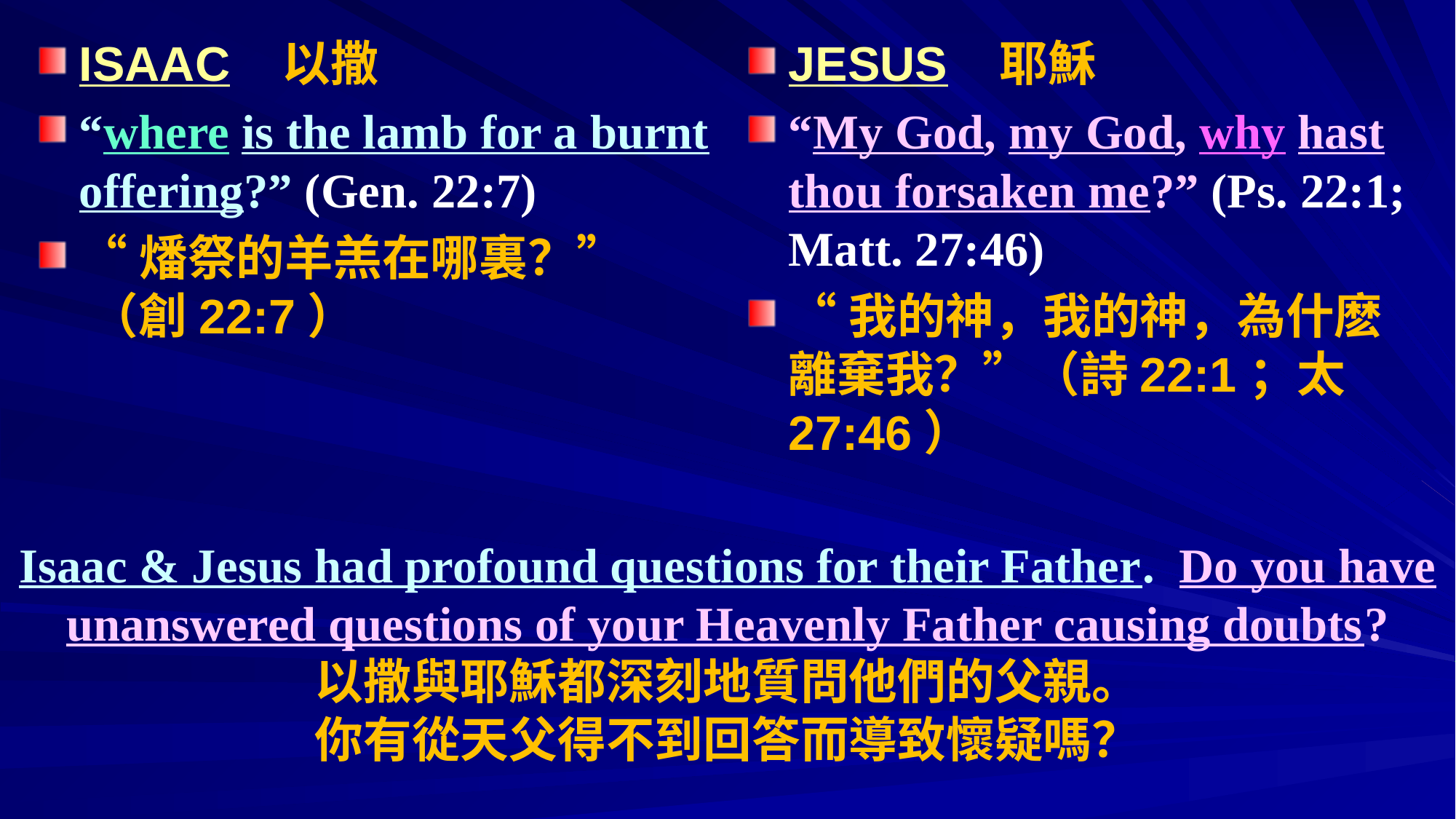

ISAAC   以撒
“where is the lamb for a burnt offering?” (Gen. 22:7)
“燔祭的羊羔在哪裏？”          （創22:7）

JESUS   耶穌
“My God, my God, why hast thou forsaken me?” (Ps. 22:1; Matt. 27:46)
“我的神，我的神，為什麽離棄我？”（詩22:1；太27:46）
# Isaac & Jesus had profound questions for their Father.  Do you have unanswered questions of your Heavenly Father causing doubts? 以撒與耶穌都深刻地質問他們的父親。 你有從天父得不到回答而導致懷疑嗎？